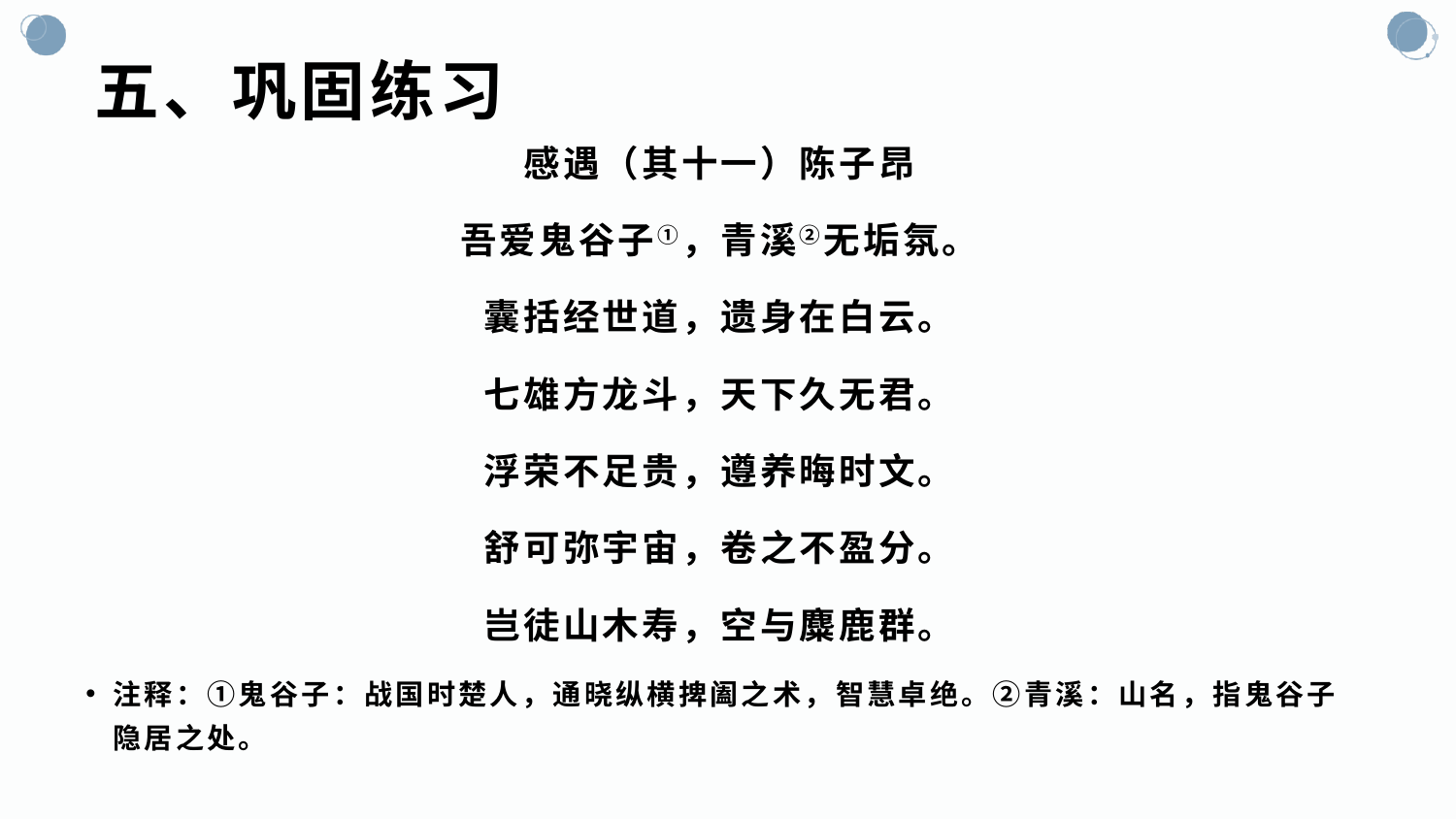

# 五、巩固练习
感遇（其十一）陈子昂
吾爱鬼谷子①，青溪②无垢氛。
囊括经世道，遗身在白云。
七雄方龙斗，天下久无君。
浮荣不足贵，遵养晦时文。
舒可弥宇宙，卷之不盈分。
岂徒山木寿，空与麋鹿群。
注释：①鬼谷子：战国时楚人，通晓纵横捭阖之术，智慧卓绝。②青溪：山名，指鬼谷子隐居之处。